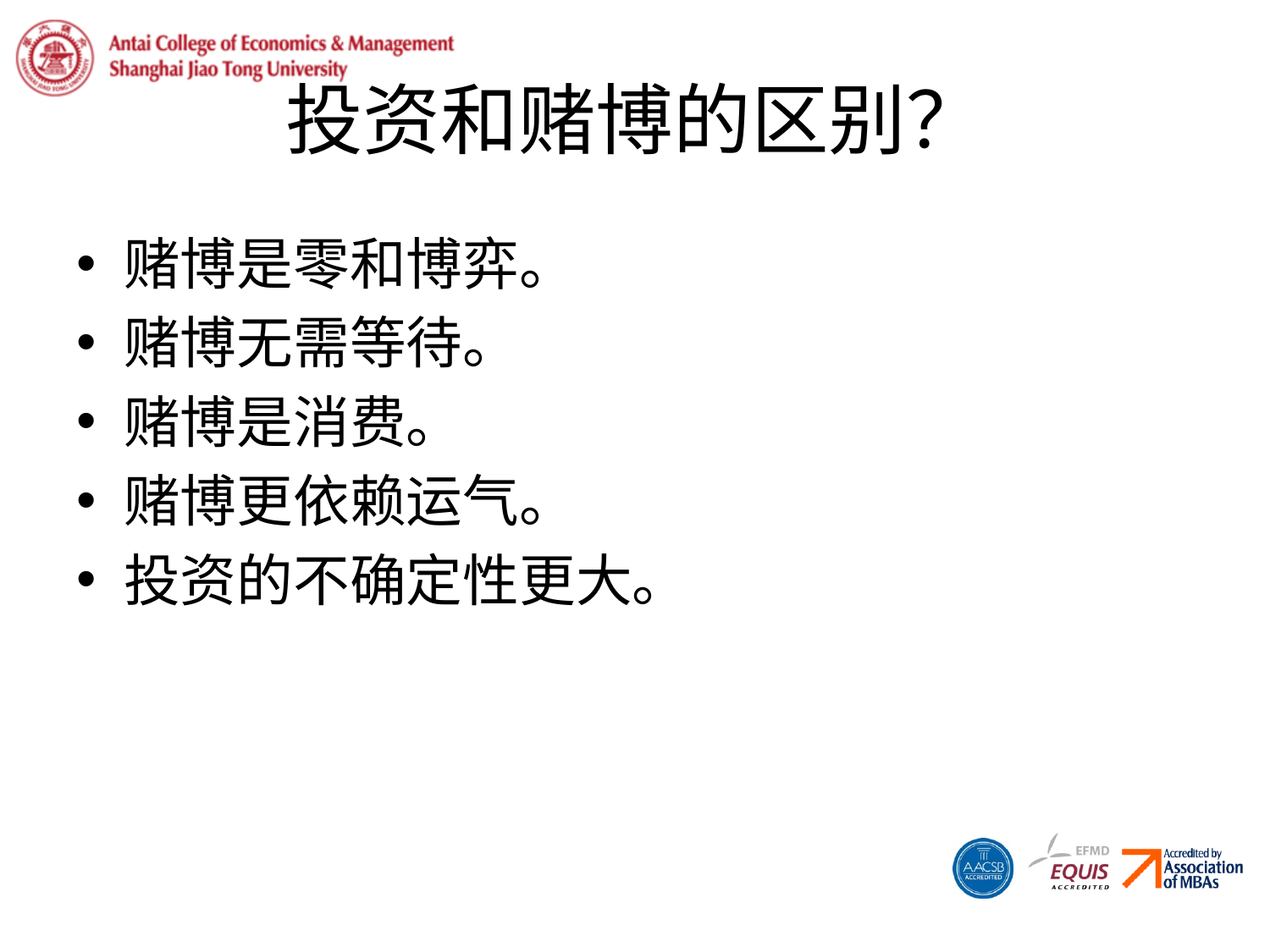

# 投资和赌博的区别？
赌博是零和博弈。
赌博无需等待。
赌博是消费。
赌博更依赖运气。
投资的不确定性更大。